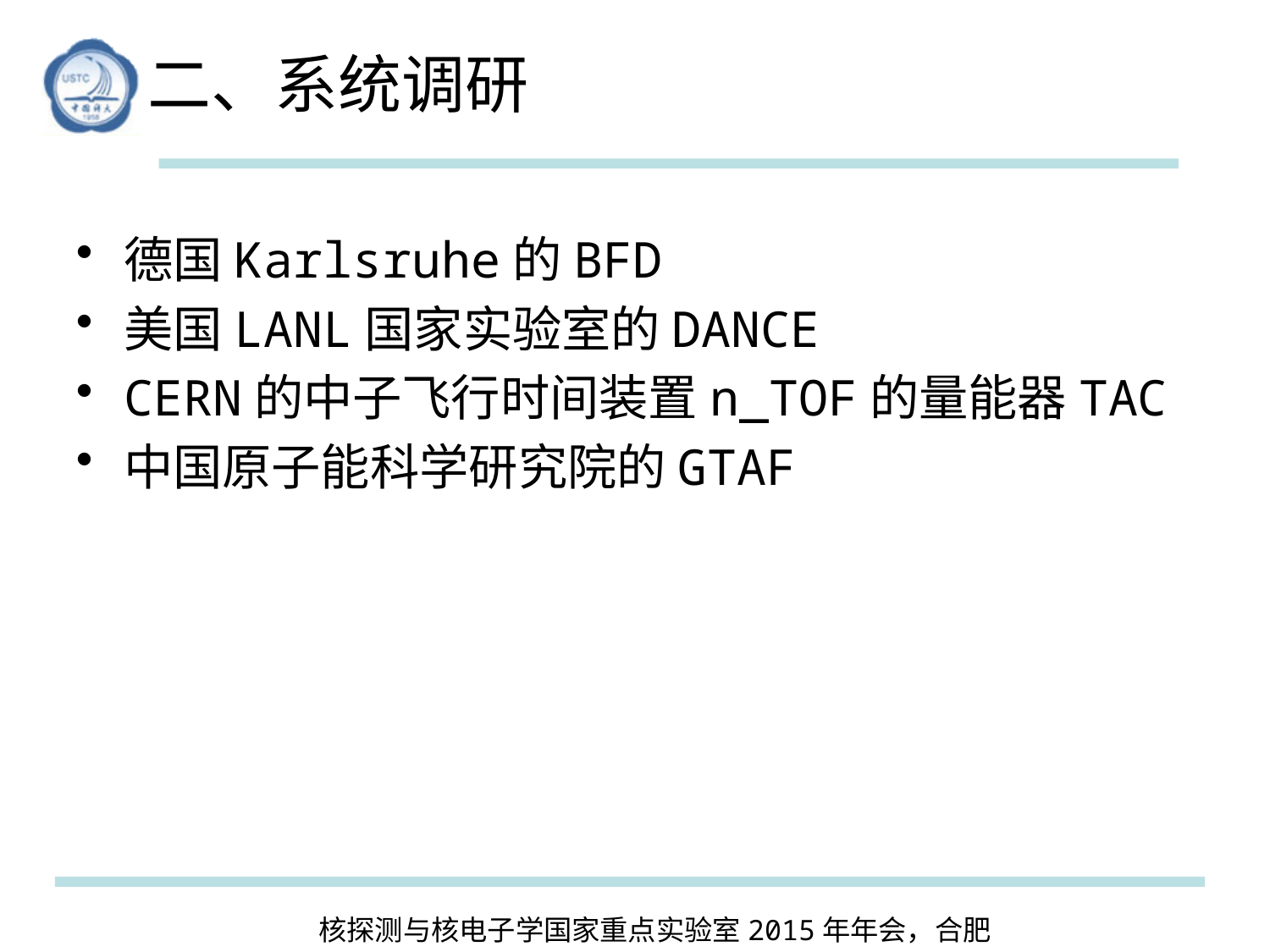

# 二、系统调研
德国Karlsruhe的BFD
美国LANL国家实验室的DANCE
CERN的中子飞行时间装置n_TOF的量能器TAC
中国原子能科学研究院的GTAF